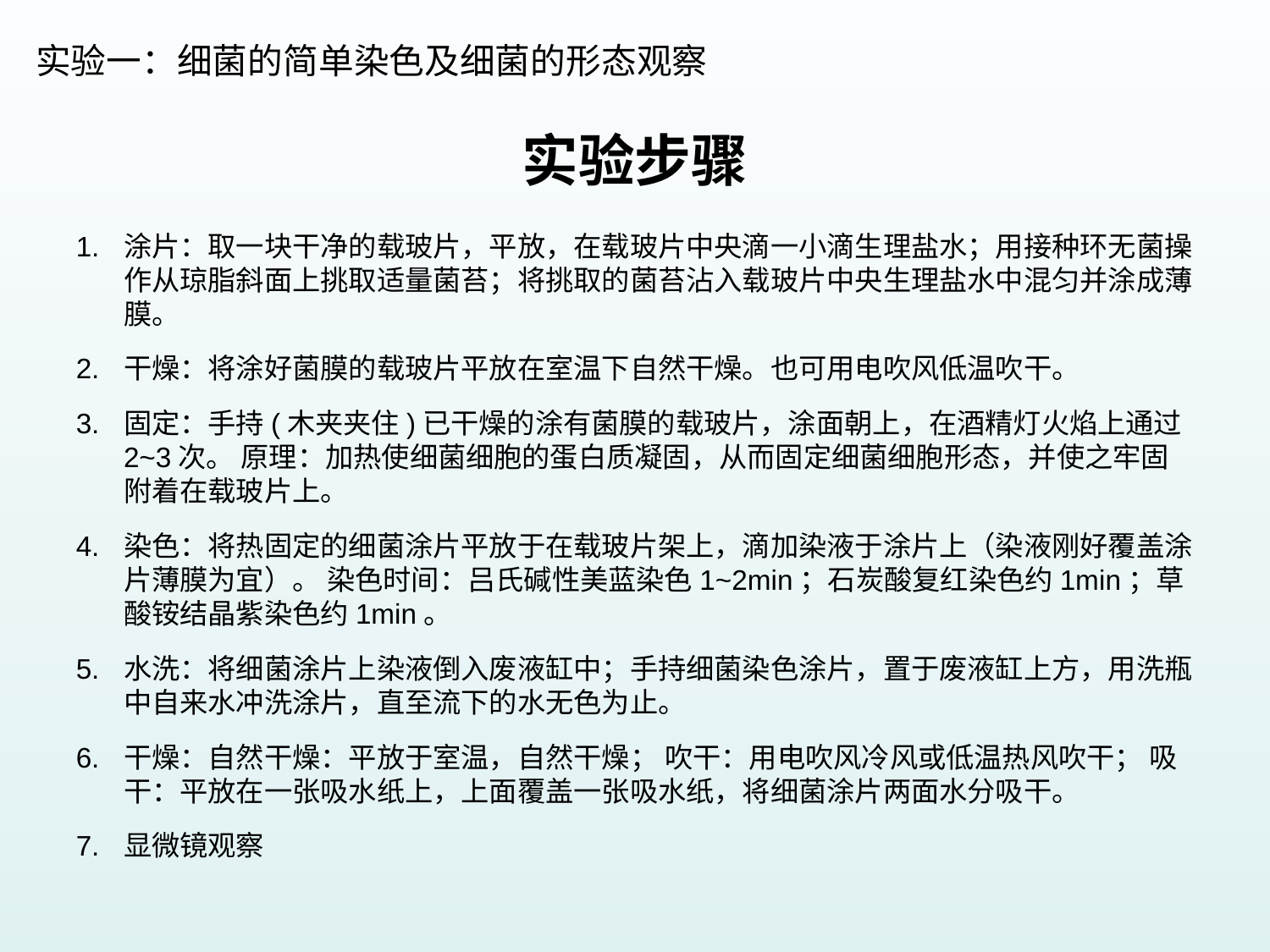

实验一：细菌的简单染色及细菌的形态观察
# 实验步骤
涂片：取一块干净的载玻片，平放，在载玻片中央滴一小滴生理盐水；用接种环无菌操作从琼脂斜面上挑取适量菌苔；将挑取的菌苔沾入载玻片中央生理盐水中混匀并涂成薄膜。
干燥：将涂好菌膜的载玻片平放在室温下自然干燥。也可用电吹风低温吹干。
固定：手持(木夹夹住)已干燥的涂有菌膜的载玻片，涂面朝上，在酒精灯火焰上通过2~3次。 原理：加热使细菌细胞的蛋白质凝固，从而固定细菌细胞形态，并使之牢固附着在载玻片上。
染色：将热固定的细菌涂片平放于在载玻片架上，滴加染液于涂片上（染液刚好覆盖涂片薄膜为宜）。 染色时间：吕氏碱性美蓝染色1~2min；石炭酸复红染色约1min；草酸铵结晶紫染色约1min。
水洗：将细菌涂片上染液倒入废液缸中；手持细菌染色涂片，置于废液缸上方，用洗瓶中自来水冲洗涂片，直至流下的水无色为止。
干燥：自然干燥：平放于室温，自然干燥； 吹干：用电吹风冷风或低温热风吹干； 吸干：平放在一张吸水纸上，上面覆盖一张吸水纸，将细菌涂片两面水分吸干。
显微镜观察